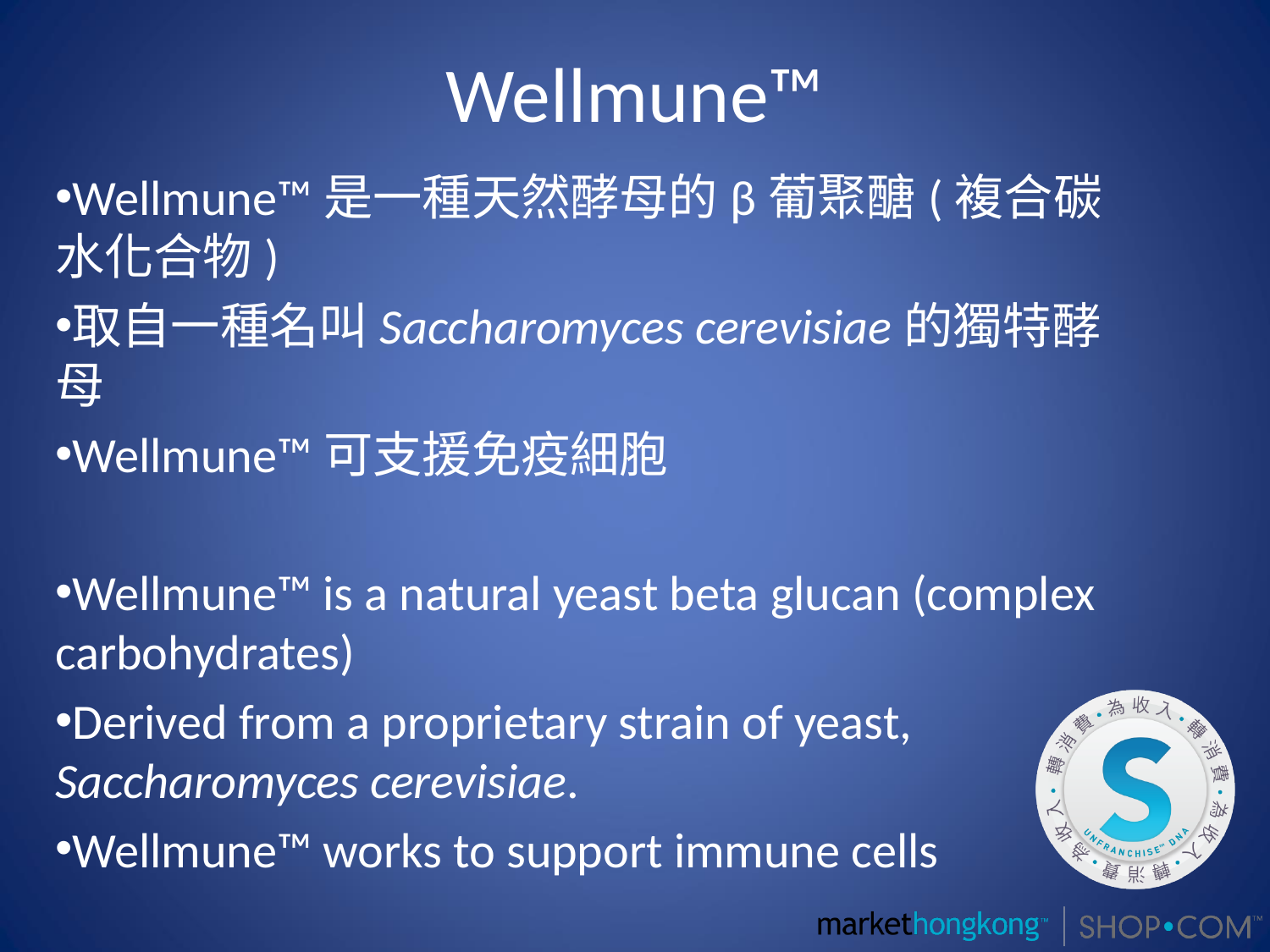

# Wellmune™

Wellmune™是一種天然酵母的β葡聚醣(複合碳水化合物)
取自一種名叫Saccharomyces cerevisiae的獨特酵母
Wellmune™可支援免疫細胞

Wellmune™ is a natural yeast beta glucan (complex carbohydrates)
Derived from a proprietary strain of yeast, Saccharomyces cerevisiae.
Wellmune™ works to support immune cells